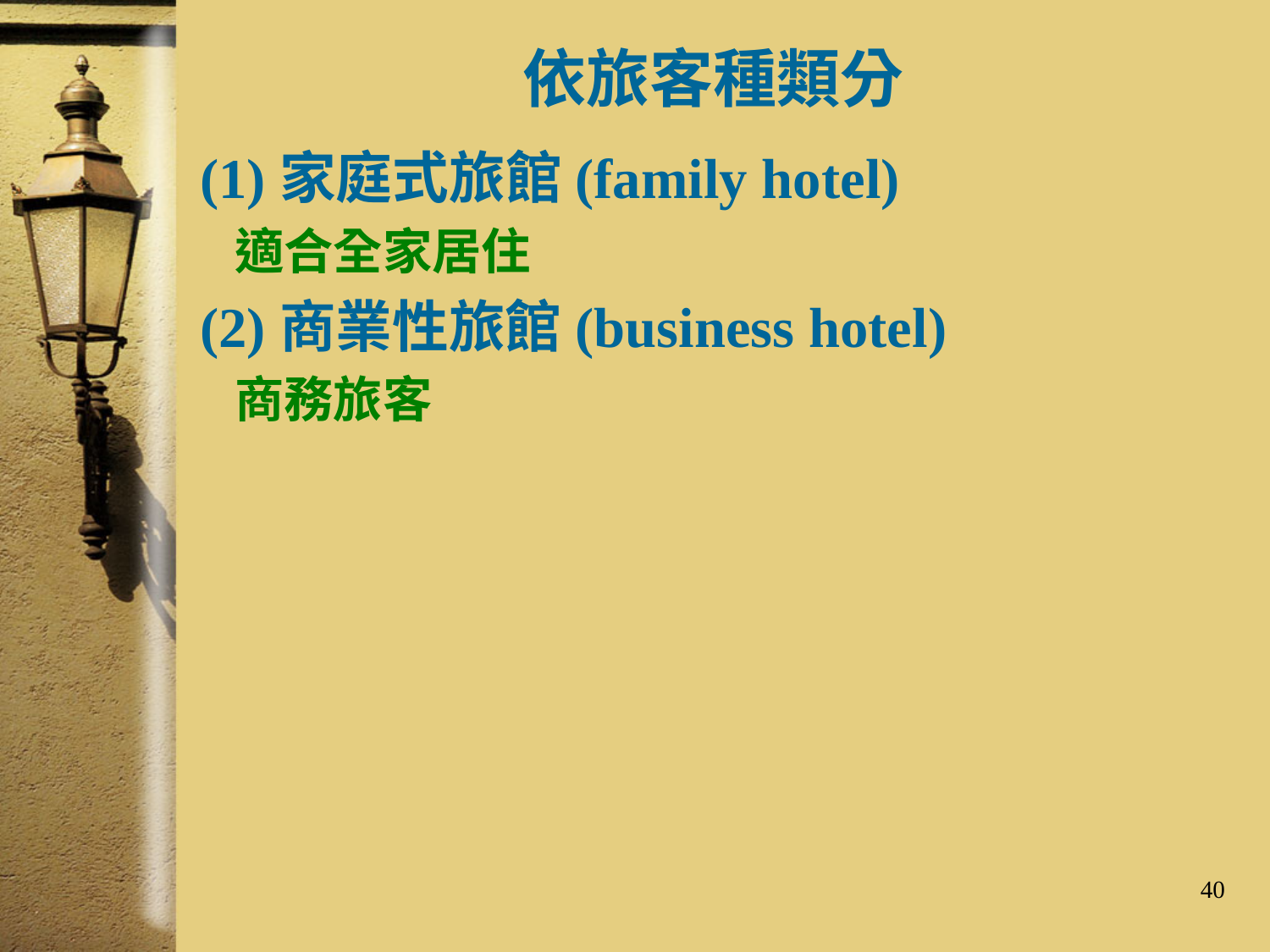

# 依旅客種類分
  (1)家庭式旅館(family hotel)
適合全家居住
  (2)商業性旅館(business hotel)
商務旅客

40